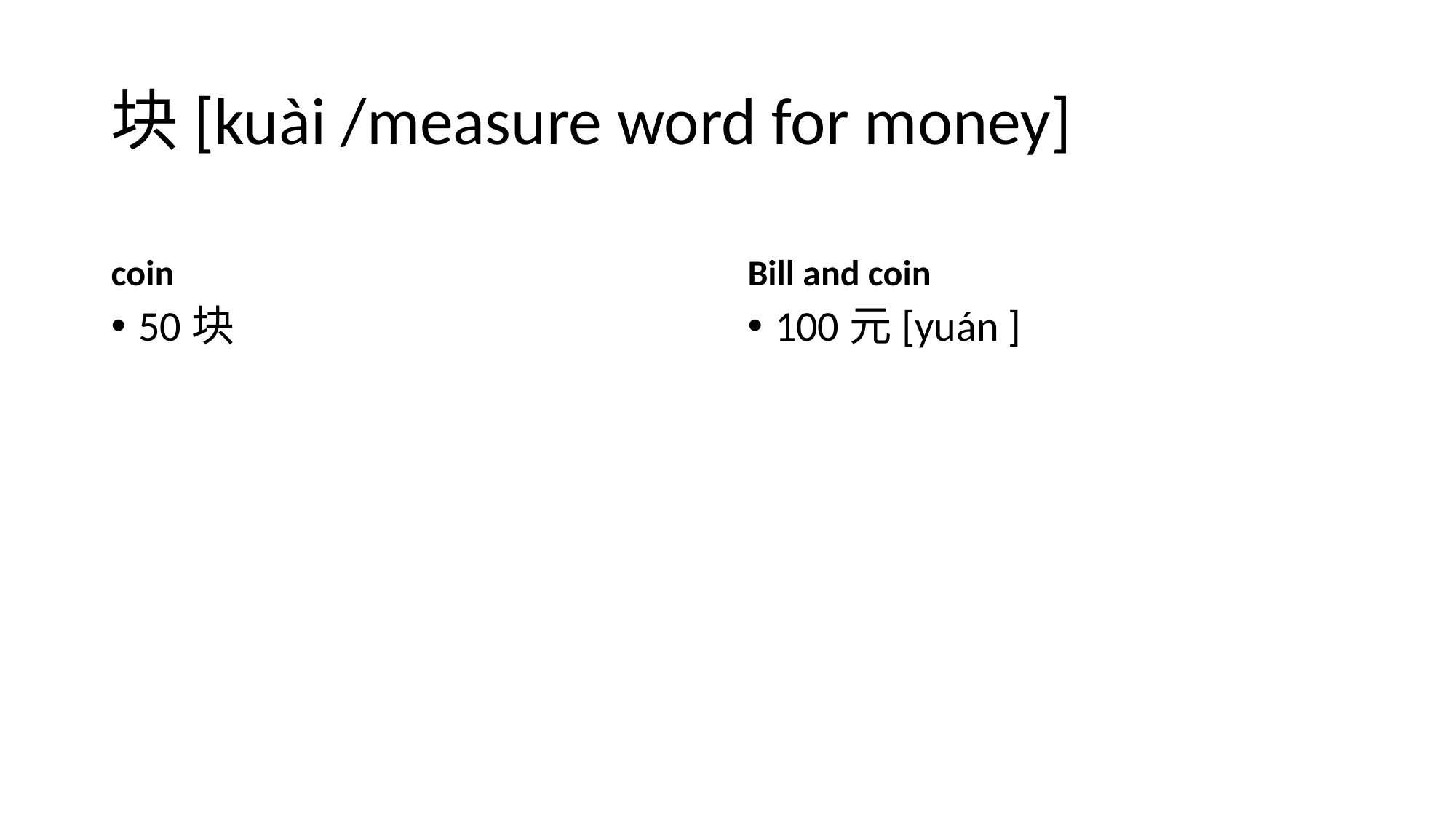

# 块[kuài /measure word for money]
coin
Bill and coin
50块
100元[yuán ]